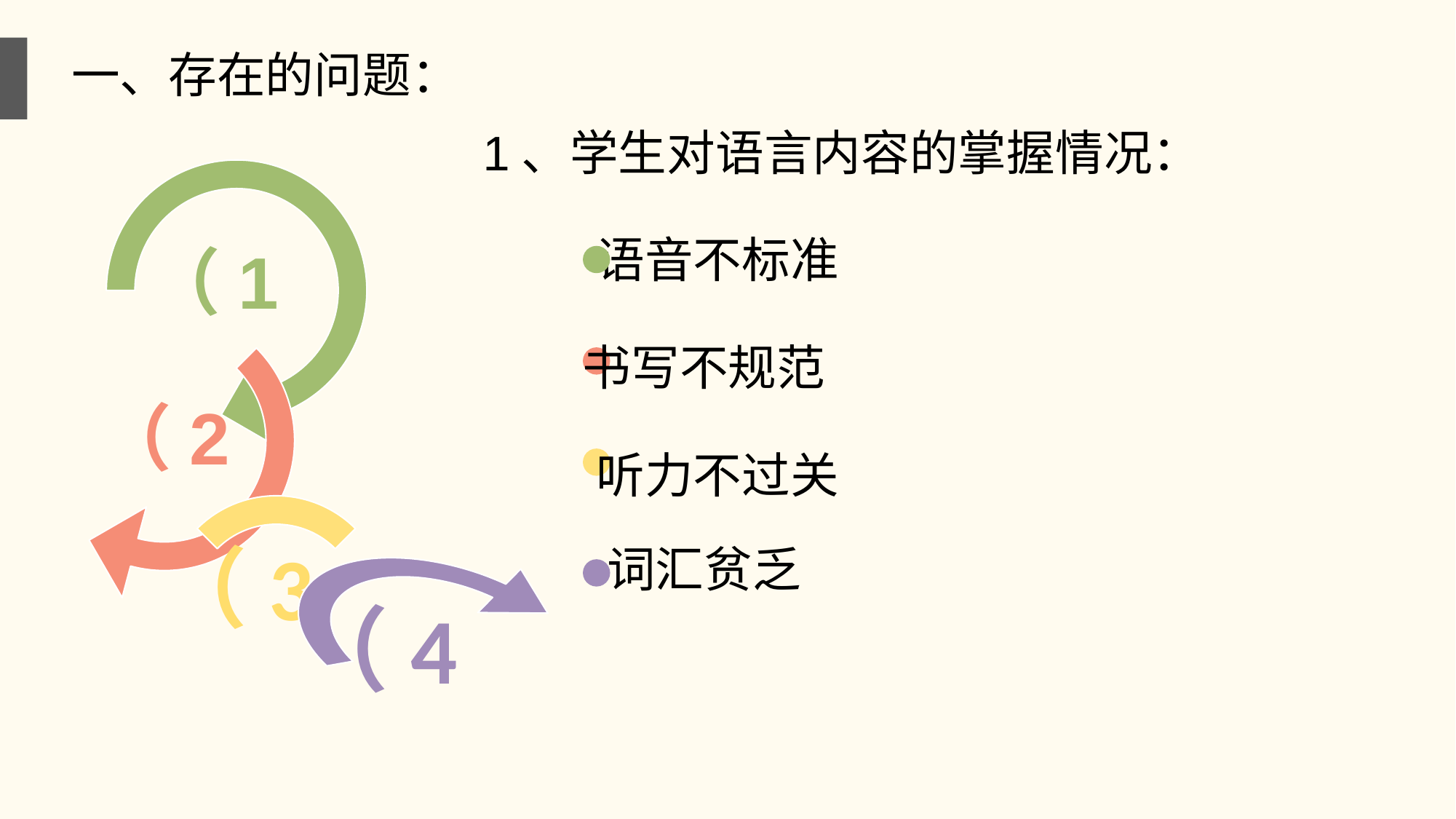

一、存在的问题：
1、学生对语言内容的掌握情况：

（1

（2

（3

（4
语音不标准

书写不规范

听力不过关

词汇贫乏